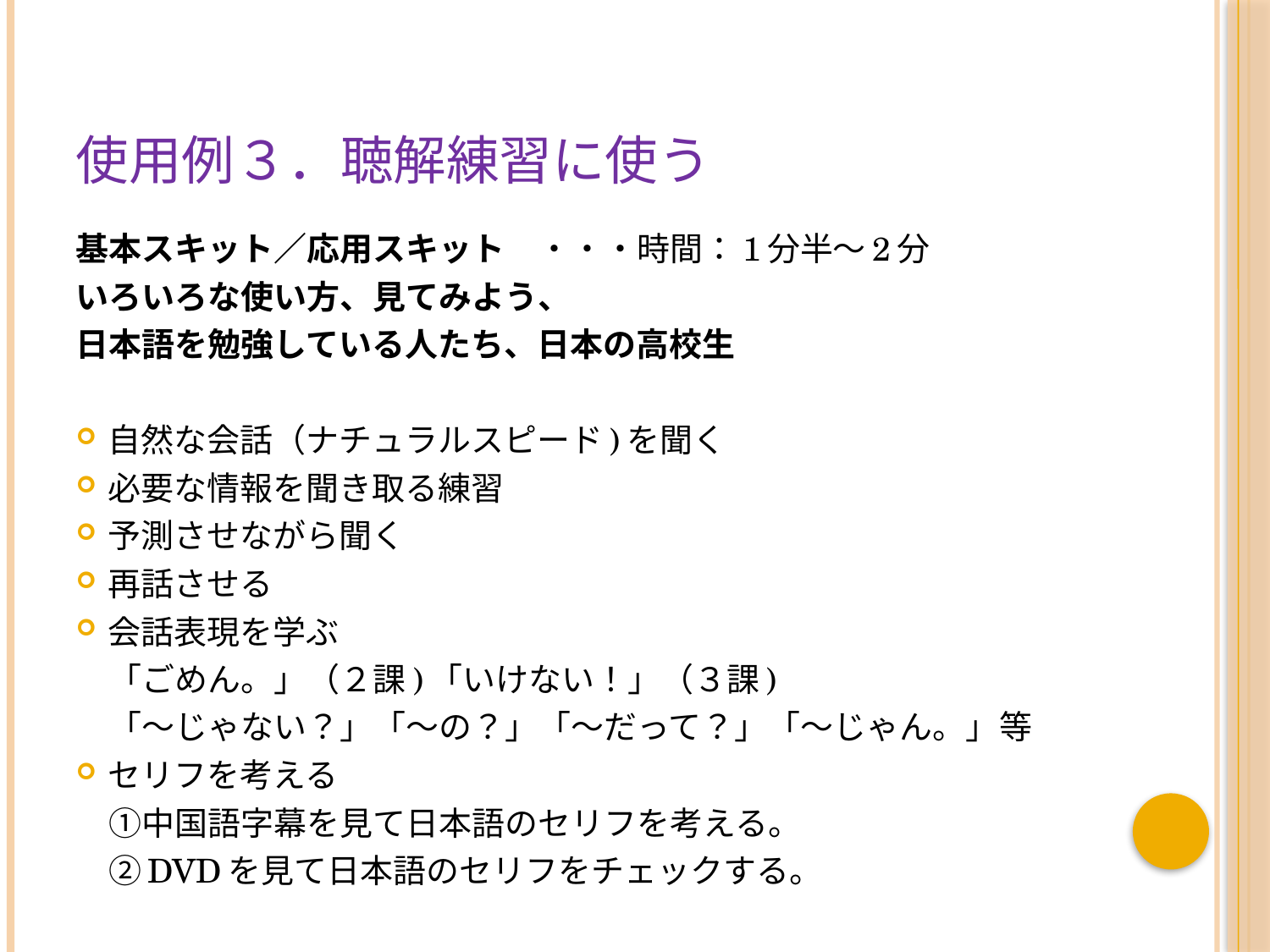

# 使用例３．聴解練習に使う
基本スキット／応用スキット　・・・時間：1分半～2分
いろいろな使い方、見てみよう、
日本語を勉強している人たち、日本の高校生

自然な会話（ナチュラルスピード)を聞く
必要な情報を聞き取る練習
予測させながら聞く
再話させる
会話表現を学ぶ
　「ごめん。」（２課)「いけない！」（３課)
　「～じゃない？」「～の？」「～だって？」「～じゃん。」等
セリフを考える
　①中国語字幕を見て日本語のセリフを考える。
　②DVDを見て日本語のセリフをチェックする。